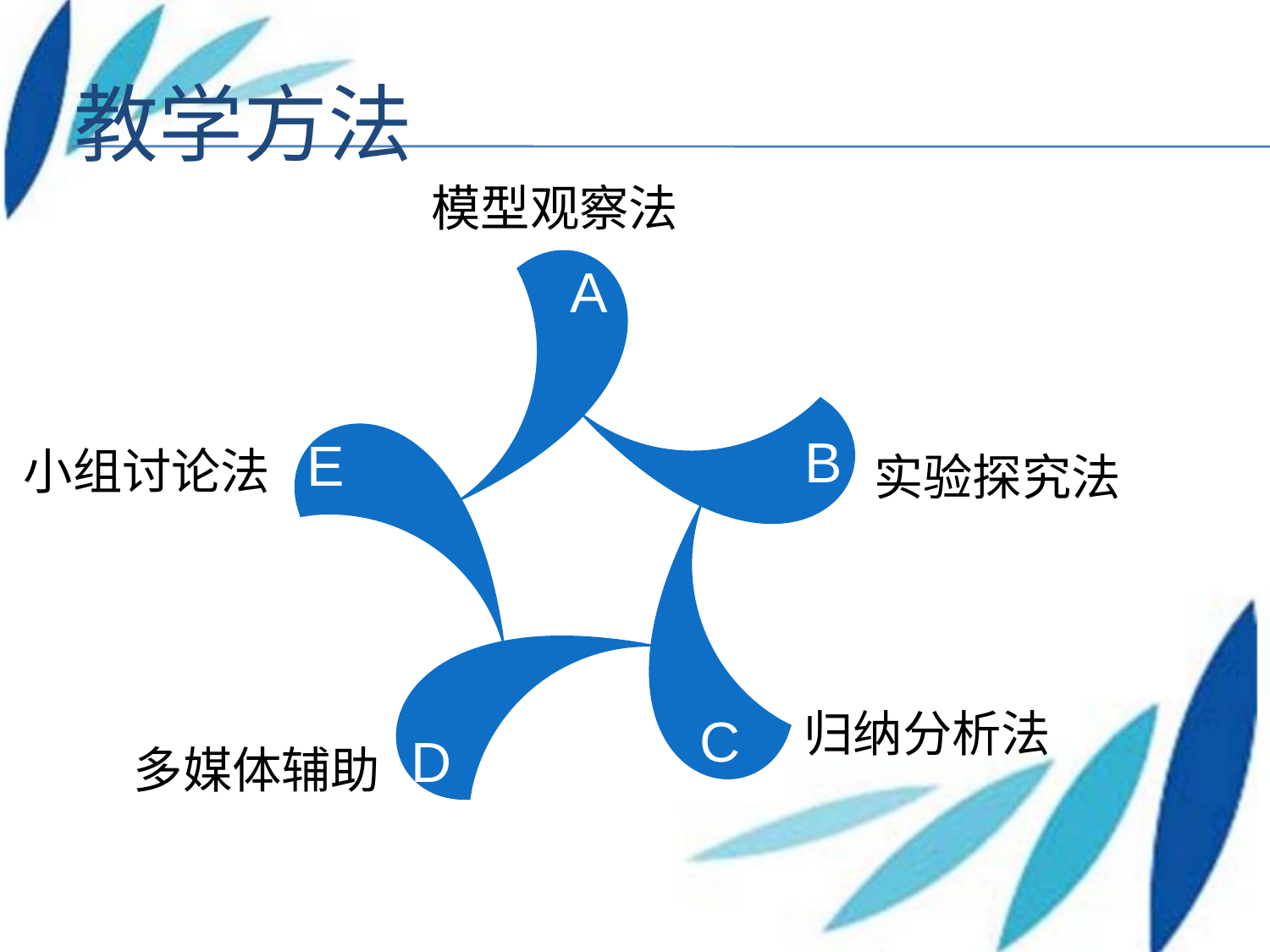

# 教学方法
模型观察法
A
B
归纳分析法
小组讨论法
E
实验探究法
D
C
多媒体辅助